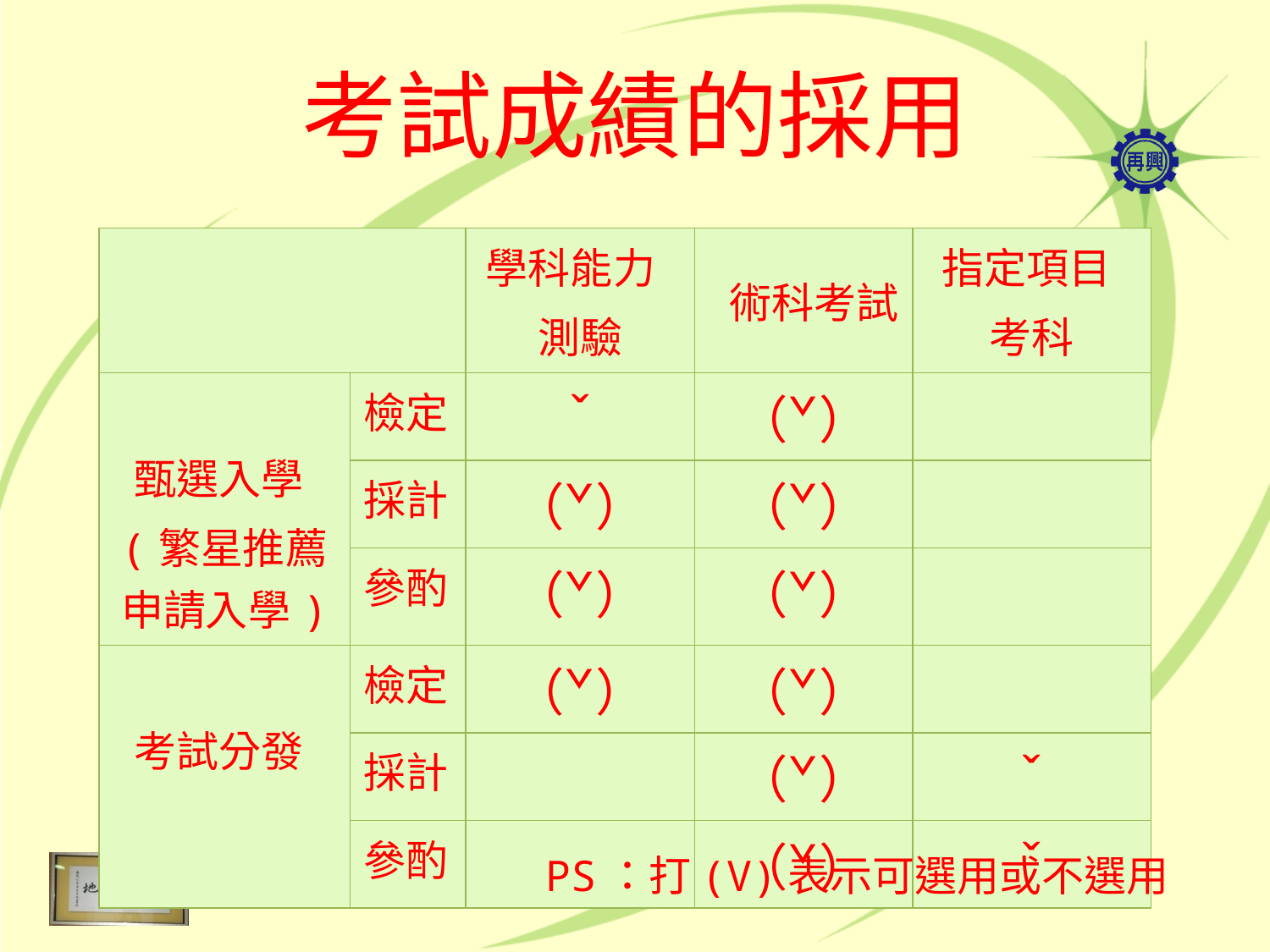

考試成績的採用
|  |  | 學科能力 測驗 | 術科考試 | 指定項目 考科 |
| --- | --- | --- | --- | --- |
| 甄選入學 (繁星推薦申請入學) | 檢定 | ˇ | （ˇ） |  |
|  | 採計 | （ˇ） | （ˇ） |  |
|  | 參酌 | （ˇ） | （ˇ） |  |
| 考試分發 | 檢定 | （ˇ） | （ˇ） |  |
|  | 採計 |  | （ˇ） | ˇ |
|  | 參酌 |  | （ˇ） | ˇ |
PS：打(V)表示可選用或不選用